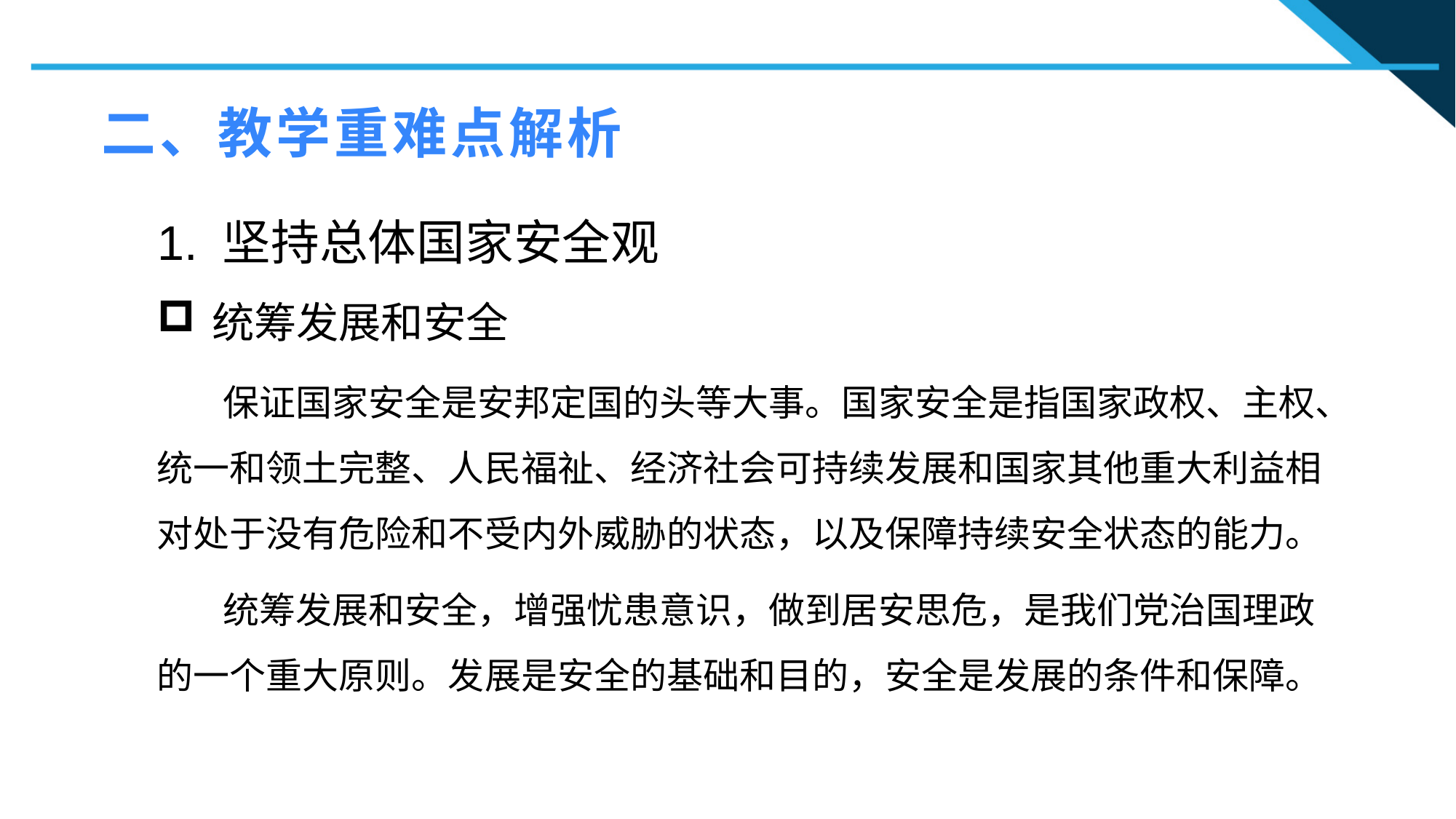

二、教学重难点解析
1. 坚持总体国家安全观
统筹发展和安全
1
       保证国家安全是安邦定国的头等大事。国家安全是指国家政权、主权、统一和领土完整、人民福祉、经济社会可持续发展和国家其他重大利益相对处于没有危险和不受内外威胁的状态，以及保障持续安全状态的能力。
2
2
       统筹发展和安全，增强忧患意识，做到居安思危，是我们党治国理政的一个重大原则。发展是安全的基础和目的，安全是发展的条件和保障。
n